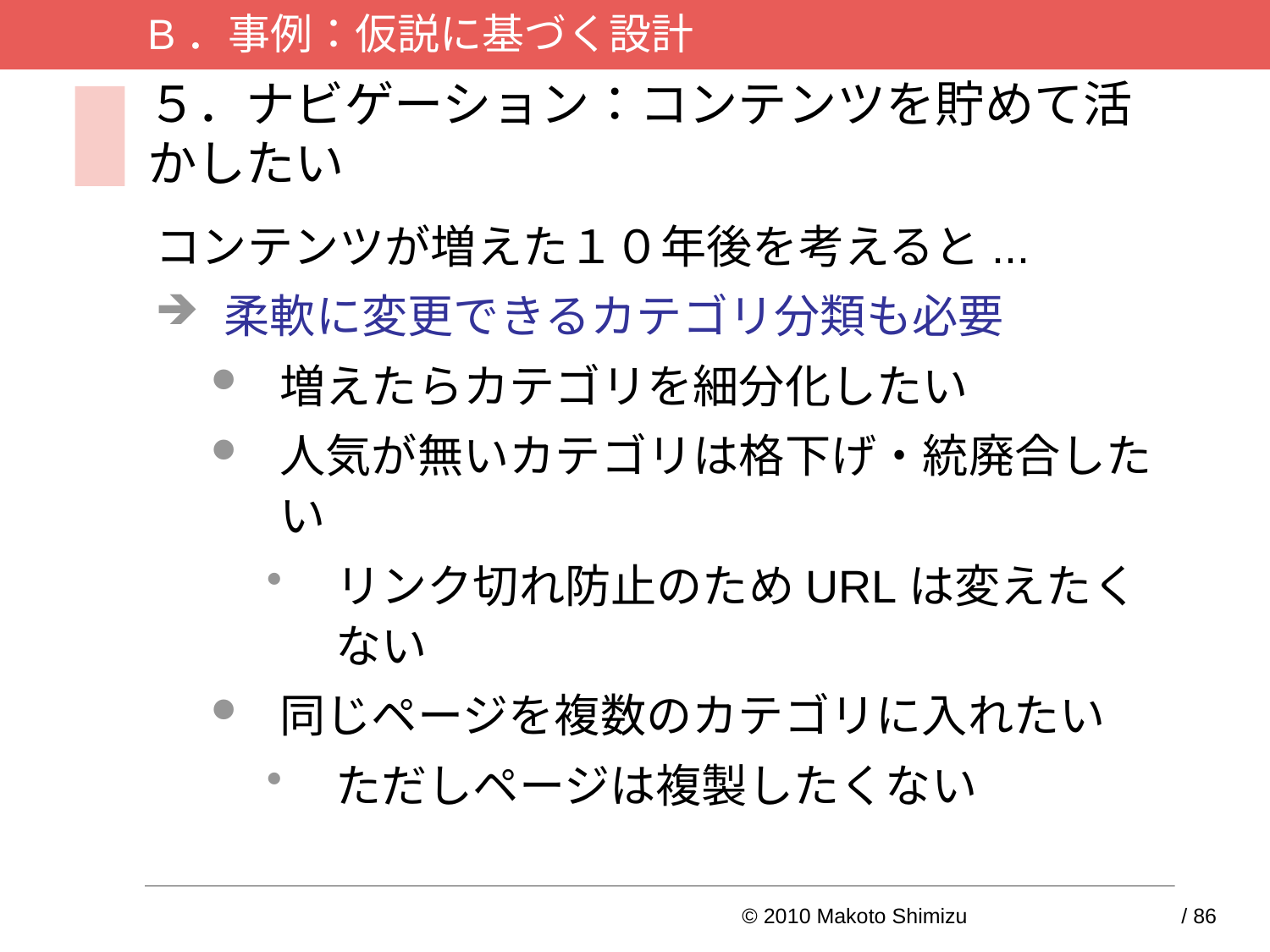

B．事例：仮説に基づく設計
# ５．ナビゲーション：コンテンツを貯めて活かしたい
コンテンツが増えた１０年後を考えると...
柔軟に変更できるカテゴリ分類も必要
増えたらカテゴリを細分化したい
人気が無いカテゴリは格下げ・統廃合したい
リンク切れ防止のためURLは変えたくない
同じページを複数のカテゴリに入れたい
ただしページは複製したくない
© 2010 Makoto Shimizu	19